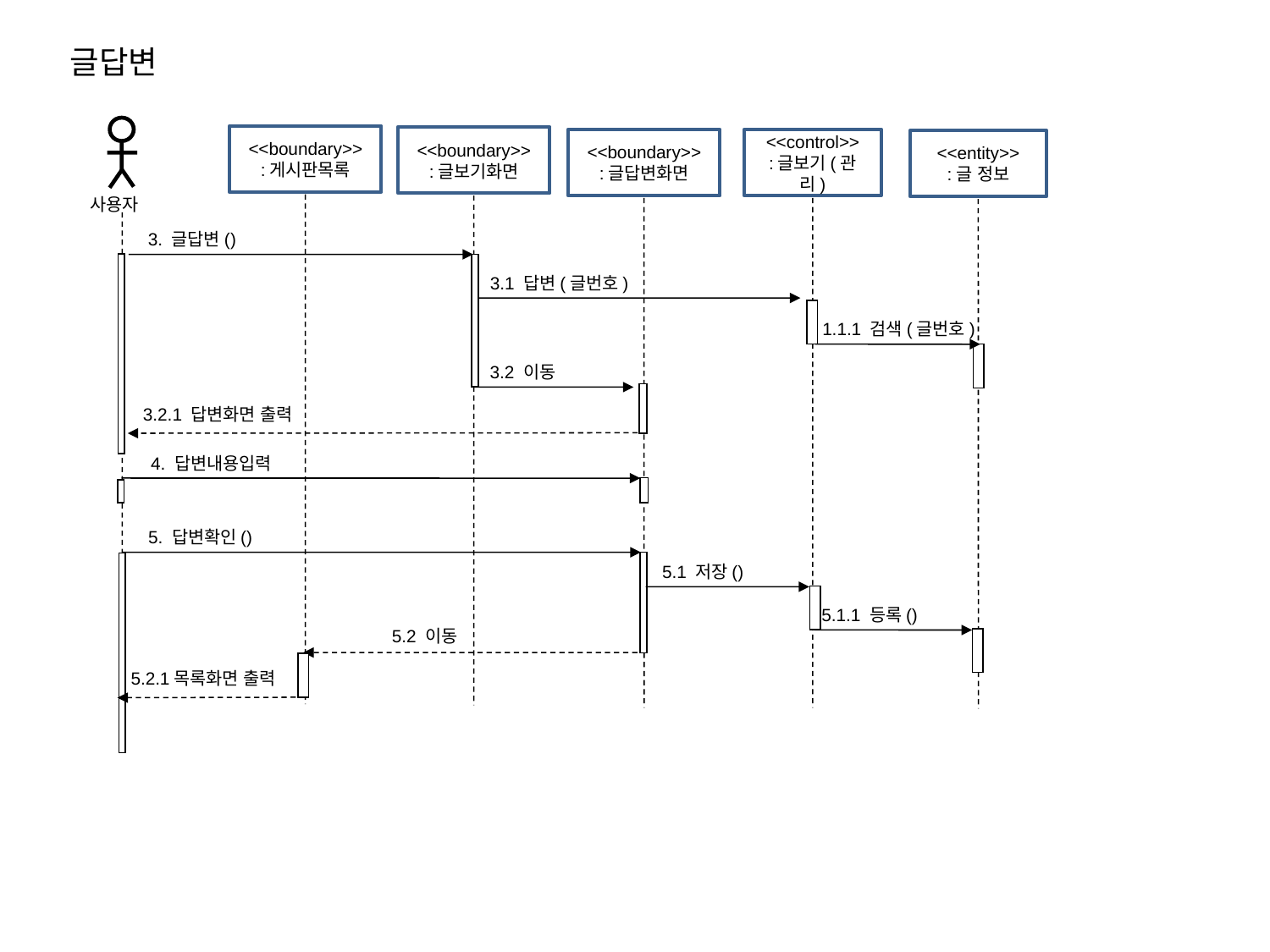

글답변

사용자
<<boundary>>
:게시판목록

<<boundary>>
:글보기화면

<<control>>
:글보기(관리)

<<boundary>>
:글답변화면

<<entity>>
:글 정보

3. 글답변()

3.1 답변(글번호)

1.1.1 검색(글번호)

3.2 이동

3.2.1 답변화면 출력

4. 답변내용입력

5. 답변확인()

5.1 저장()

5.1.1 등록()

5.2 이동

5.2.1목록화면 출력